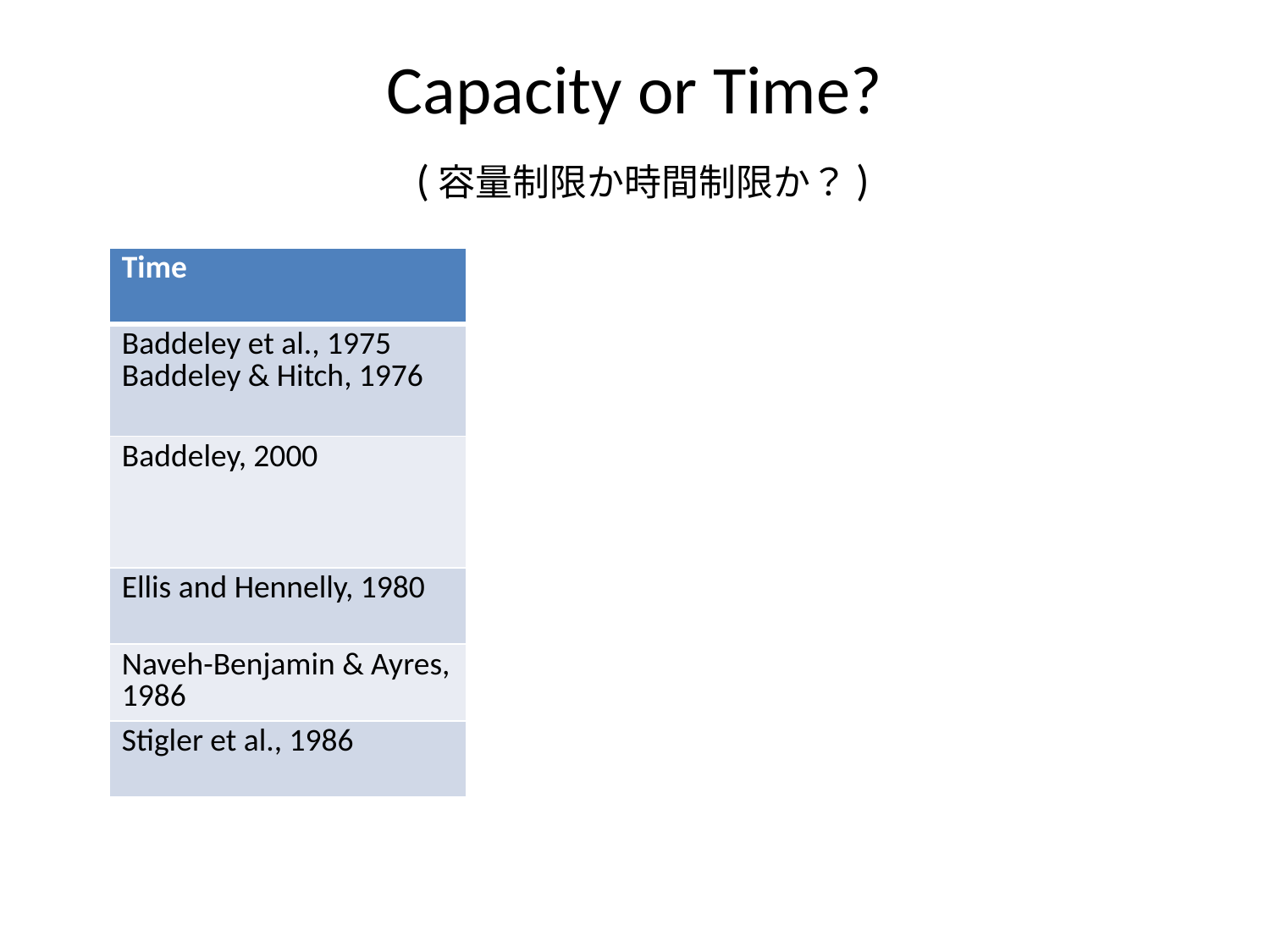

# Capacity or Time? (容量制限か時間制限か？)

| Time |
| --- |
| Baddeley et al., 1975 Baddeley & Hitch, 1976 |
| Baddeley, 2000 |
| Ellis and Hennelly, 1980 |
| Naveh-Benjamin & Ayres, 1986 |
| Stigler et al., 1986 |